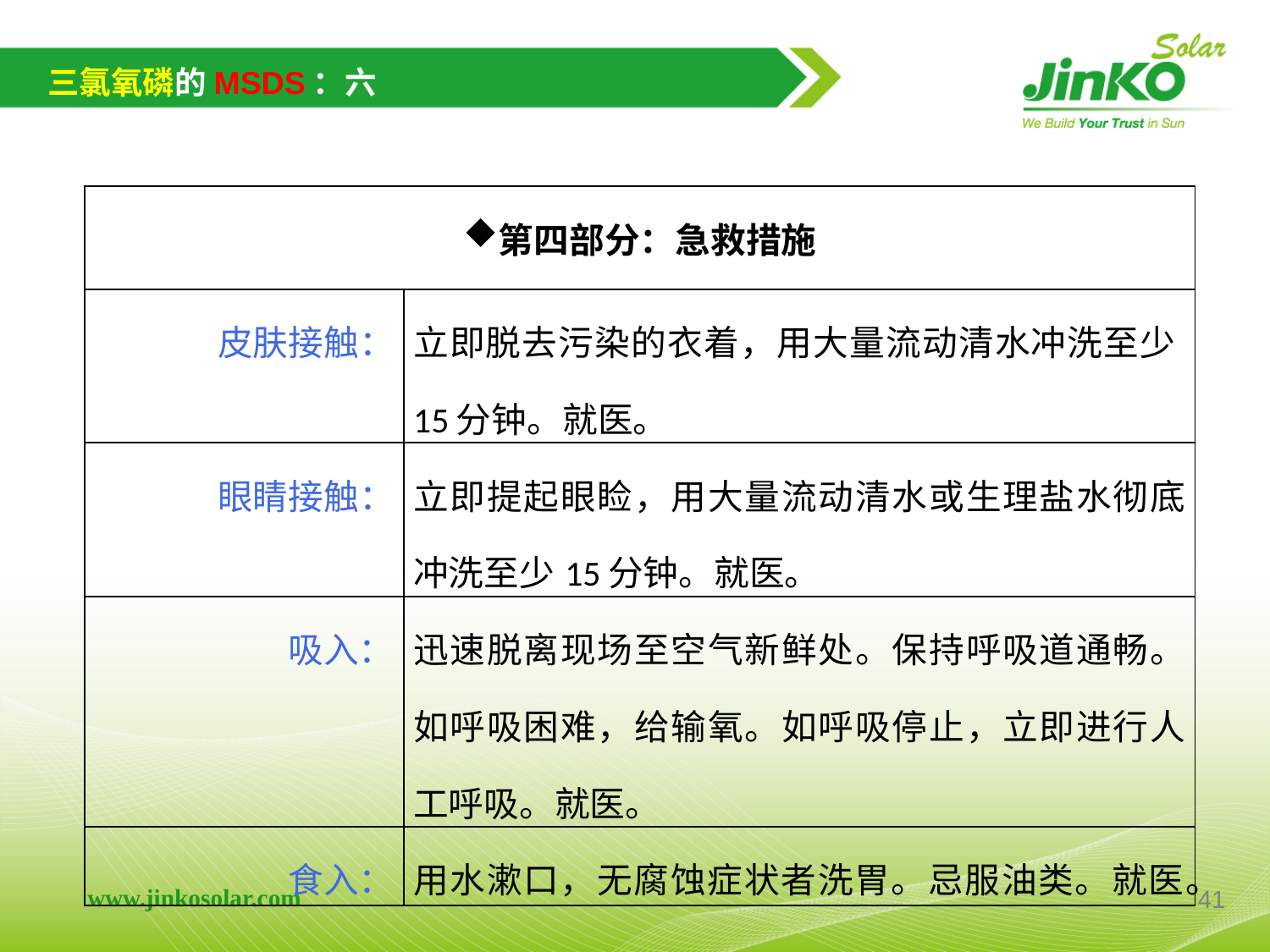

三氯氧磷的MSDS：六
| 第四部分：急救措施 |  |
| --- | --- |
| 皮肤接触： | 立即脱去污染的衣着，用大量流动清水冲洗至少15分钟。就医。 |
| 眼睛接触： | 立即提起眼睑，用大量流动清水或生理盐水彻底冲洗至少15分钟。就医。 |
| 吸入： | 迅速脱离现场至空气新鲜处。保持呼吸道通畅。如呼吸困难，给输氧。如呼吸停止，立即进行人工呼吸。就医。 |
| 食入： | 用水漱口，无腐蚀症状者洗胃。忌服油类。就医。 |